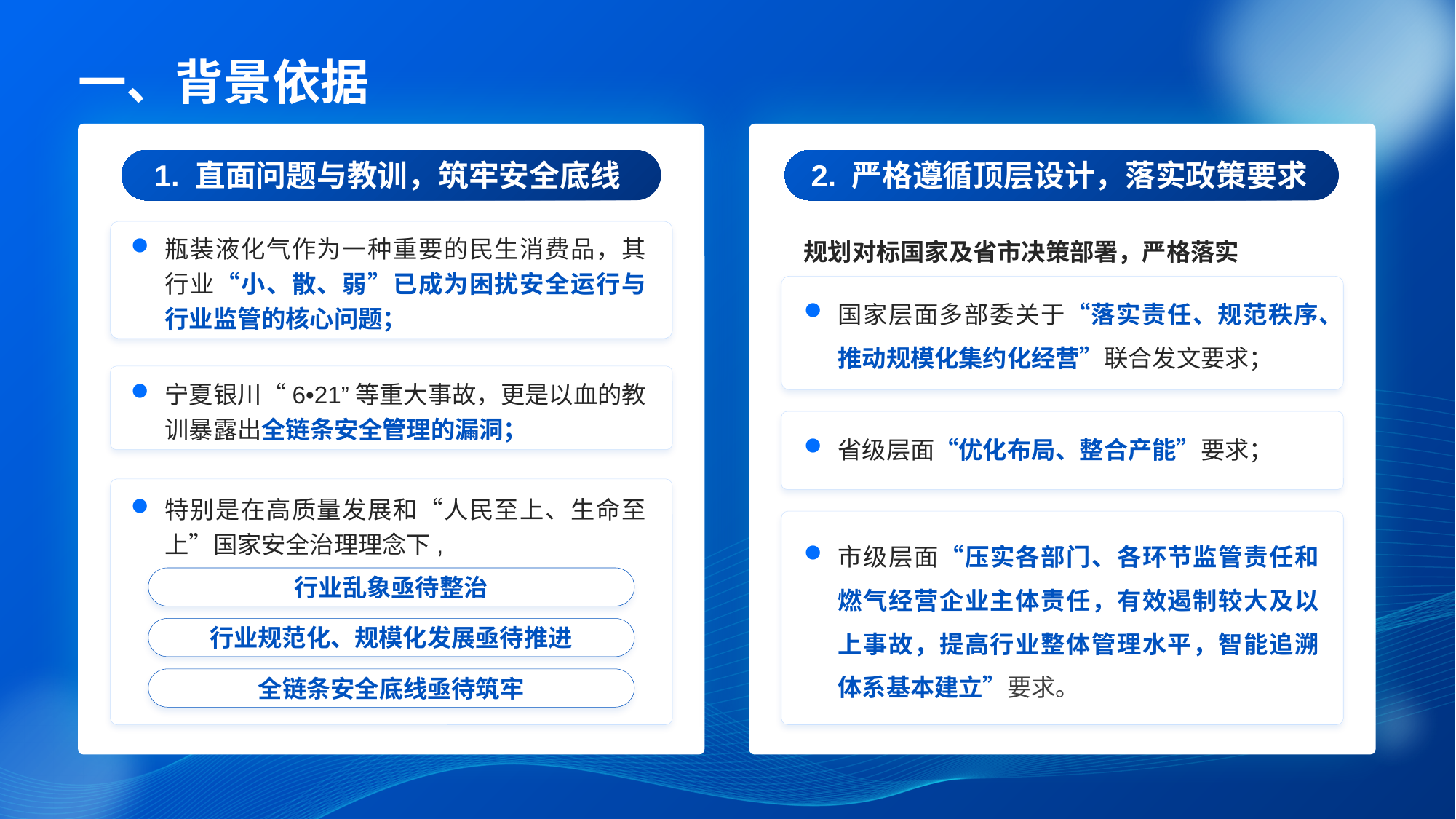

一、背景依据

1. 直面问题与教训，筑牢安全底线

2. 严格遵循顶层设计，落实政策要求
规划对标国家及省市决策部署，严格落实

2. 严格遵循顶层设计，落实政策要求

瓶装液化气作为一种重要的民生消费品，其行业“小、散、弱”已成为困扰安全运行与行业监管的核心问题；

国家层面多部委关于“落实责任、规范秩序、推动规模化集约化经营”联合发文要求；

省级层面“优化布局、整合产能”要求；

市级层面“压实各部门、各环节监管责任和燃气经营企业主体责任，有效遏制较大及以上事故，提高行业整体管理水平，智能追溯体系基本建立”要求。

宁夏银川“6•21”等重大事故，更是以血的教训暴露出全链条安全管理的漏洞；

特别是在高质量发展和“人民至上、生命至上”国家安全治理理念下,
行业乱象亟待整治
行业规范化、规模化发展亟待推进
全链条安全底线亟待筑牢